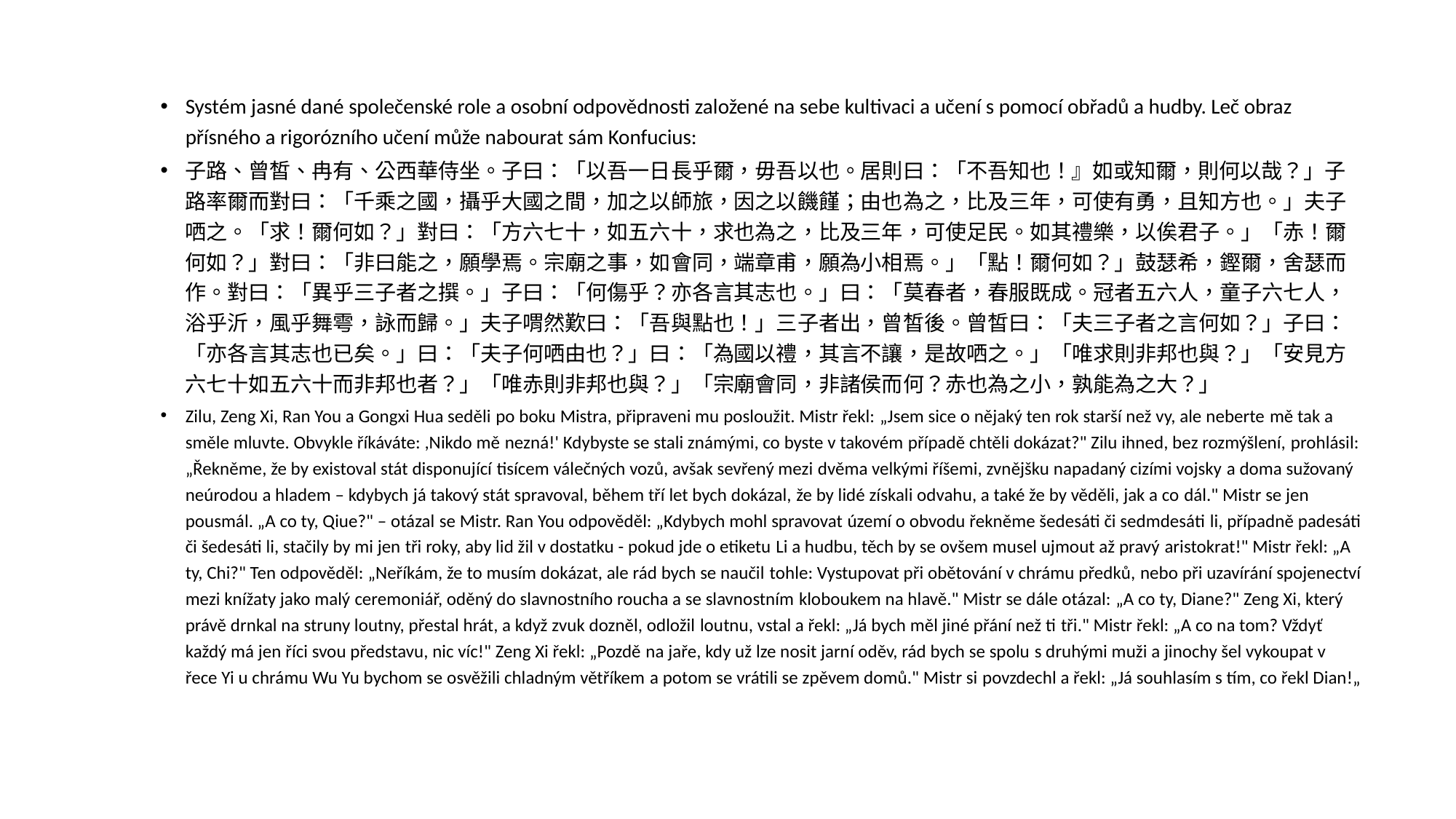

Systém jasné dané společenské role a osobní odpovědnosti založené na sebe kultivaci a učení s pomocí obřadů a hudby. Leč obraz přísného a rigorózního učení může nabourat sám Konfucius:
子路、曾皙、冉有、公西華侍坐。子曰：「以吾一日長乎爾，毋吾以也。居則曰：「不吾知也！』如或知爾，則何以哉？」子路率爾而對曰：「千乘之國，攝乎大國之間，加之以師旅，因之以饑饉；由也為之，比及三年，可使有勇，且知方也。」夫子哂之。「求！爾何如？」對曰：「方六七十，如五六十，求也為之，比及三年，可使足民。如其禮樂，以俟君子。」「赤！爾何如？」對曰：「非曰能之，願學焉。宗廟之事，如會同，端章甫，願為小相焉。」「點！爾何如？」鼓瑟希，鏗爾，舍瑟而作。對曰：「異乎三子者之撰。」子曰：「何傷乎？亦各言其志也。」曰：「莫春者，春服既成。冠者五六人，童子六七人，浴乎沂，風乎舞雩，詠而歸。」夫子喟然歎曰：「吾與點也！」三子者出，曾皙後。曾皙曰：「夫三子者之言何如？」子曰：「亦各言其志也已矣。」曰：「夫子何哂由也？」曰：「為國以禮，其言不讓，是故哂之。」「唯求則非邦也與？」「安見方六七十如五六十而非邦也者？」「唯赤則非邦也與？」「宗廟會同，非諸侯而何？赤也為之小，孰能為之大？」
Zilu, Zeng Xi, Ran You a Gongxi Hua seděli po boku Mistra, připraveni mu posloužit. Mistr řekl: „Jsem sice o nějaký ten rok starší než vy, ale neberte mě tak a směle mluvte. Obvykle říkáváte: ,Nikdo mě nezná!' Kdybyste se stali známými, co byste v takovém případě chtěli dokázat?" Zilu ihned, bez rozmýšlení, prohlásil: „Řekněme, že by existoval stát disponující tisícem válečných vozů, avšak sevřený mezi dvěma velkými říšemi, zvnějšku napadaný cizími vojsky a doma sužovaný neúrodou a hladem – kdybych já takový stát spravoval, během tří let bych dokázal, že by lidé získali odvahu, a také že by věděli, jak a co dál." Mistr se jen pousmál. „A co ty, Qiue?" – otázal se Mistr. Ran You odpověděl: „Kdybych mohl spravovat území o obvodu řekněme šedesáti či sedmdesáti li, případně padesáti či šedesáti li, stačily by mi jen tři roky, aby lid žil v dostatku - pokud jde o etiketu Li a hudbu, těch by se ovšem musel ujmout až pravý aristokrat!" Mistr řekl: „A ty, Chi?" Ten odpověděl: „Neříkám, že to musím dokázat, ale rád bych se naučil tohle: Vystupovat při obětování v chrámu předků, nebo při uzavírání spojenectví mezi knížaty jako malý ceremoniář, oděný do slavnostního roucha a se slavnostním kloboukem na hlavě." Mistr se dále otázal: „A co ty, Diane?" Zeng Xi, který právě drnkal na struny loutny, přestal hrát, a když zvuk dozněl, odložil loutnu, vstal a řekl: „Já bych měl jiné přání než ti tři." Mistr řekl: „A co na tom? Vždyť každý má jen říci svou představu, nic víc!" Zeng Xi řekl: „Pozdě na jaře, kdy už lze nosit jarní oděv, rád bych se spolu s druhými muži a jinochy šel vykoupat v řece Yi u chrámu Wu Yu bychom se osvěžili chladným větříkem a potom se vrátili se zpěvem domů." Mistr si povzdechl a řekl: „Já souhlasím s tím, co řekl Dian!„